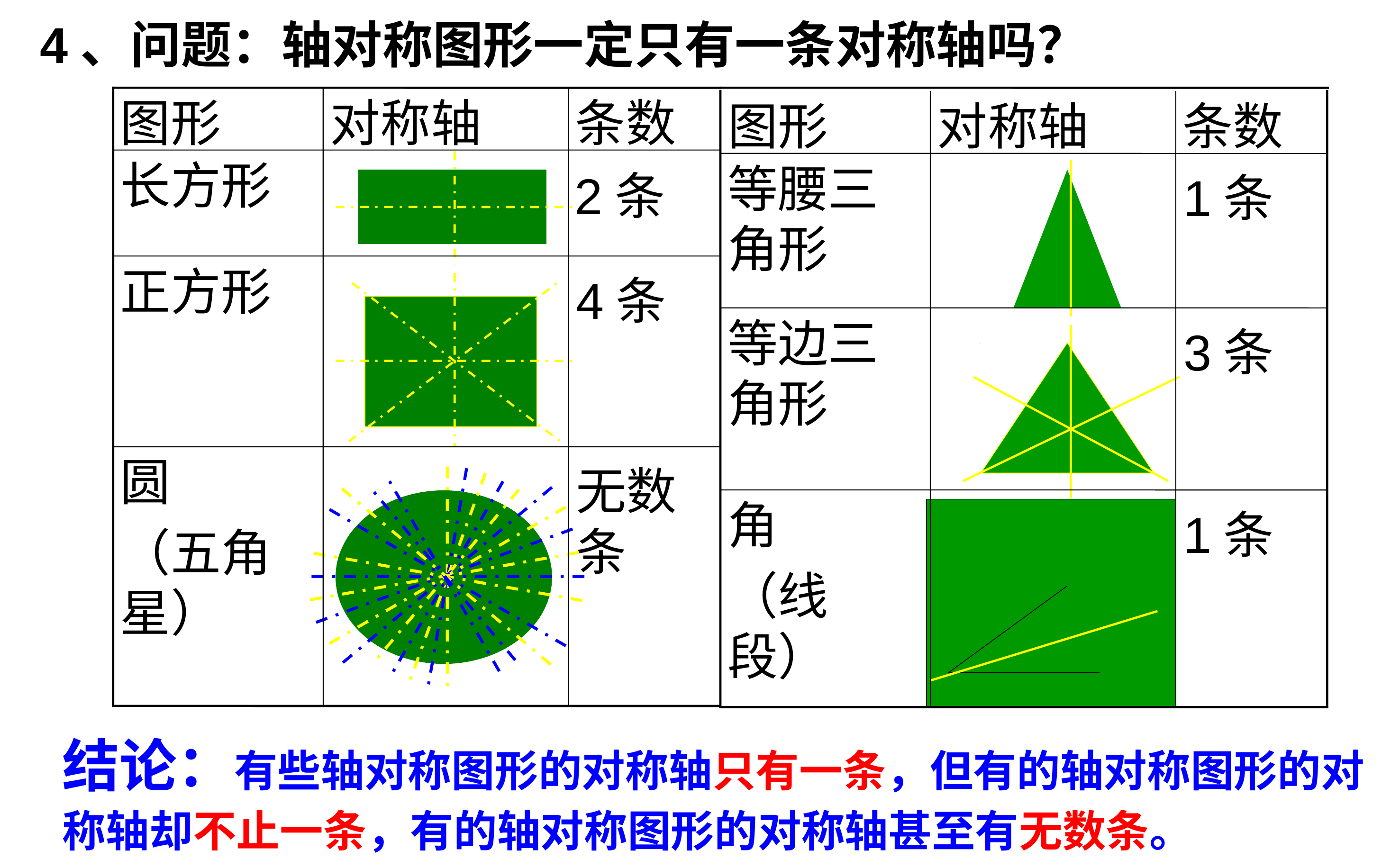

4、问题：轴对称图形一定只有一条对称轴吗？
图形

对称轴

条数

图形

对称轴

条数

长方形

等腰三角形

正方形

等边三角形

圆
（五角星）

角
（线段）

2条
1条
4条
3条
无数条
1条

结论：有些轴对称图形的对称轴只有一条，但有的轴对称图形的对称轴却不止一条，有的轴对称图形的对称轴甚至有无数条。